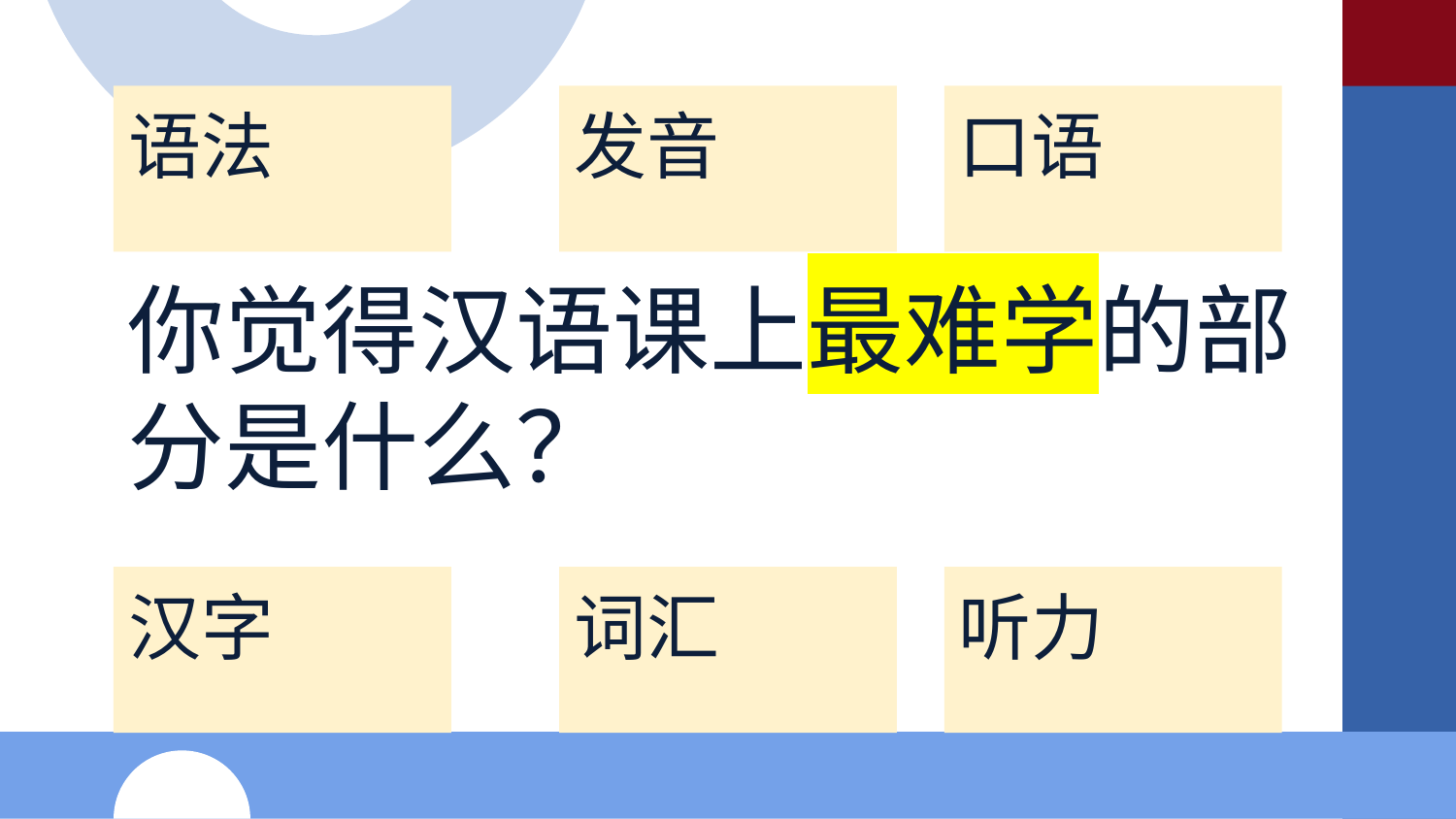

语法
发音
口语
你觉得汉语课上最难学的部分是什么？
汉字
词汇
听力